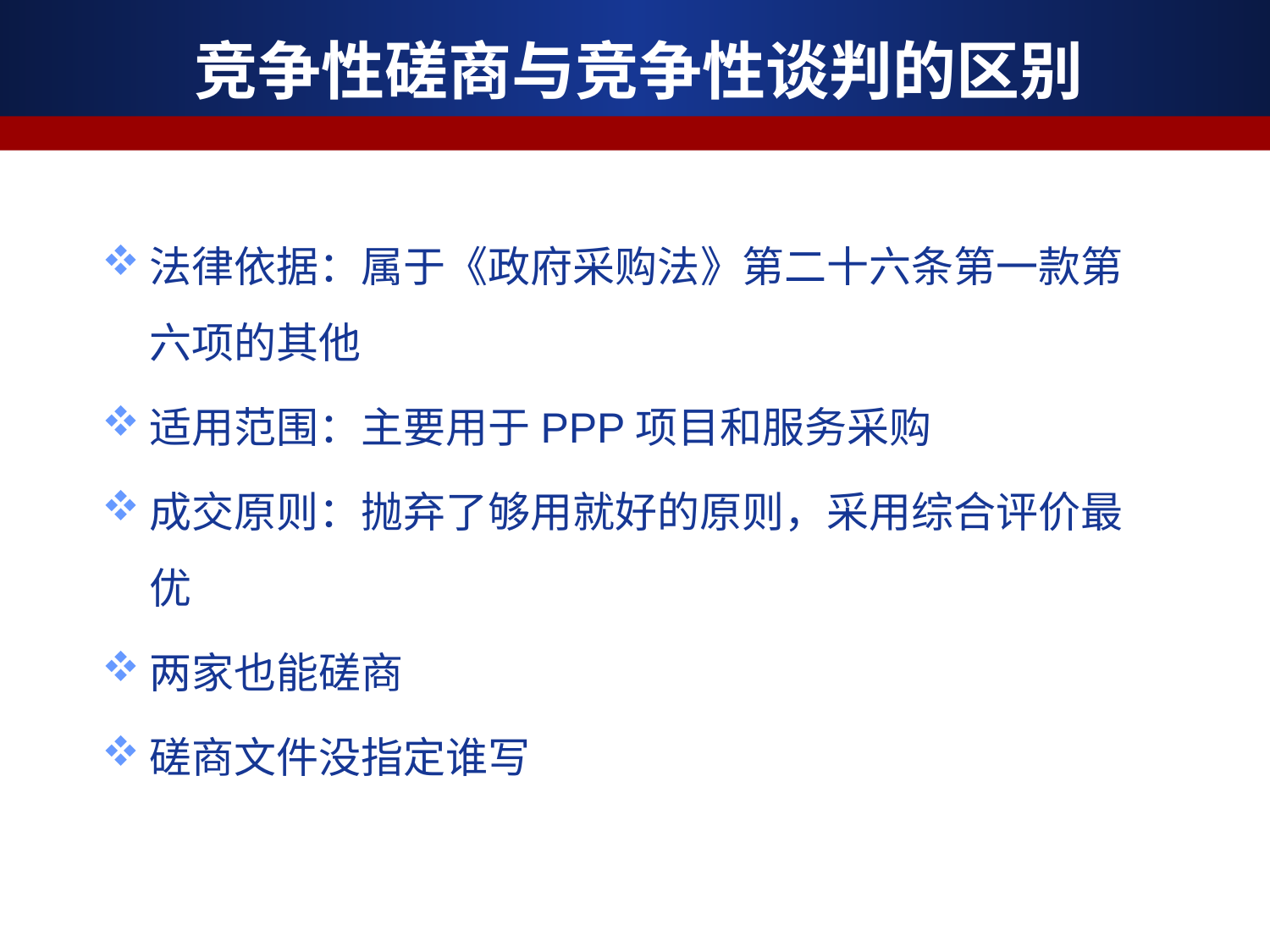

# 竞争性磋商与竞争性谈判的区别
法律依据：属于《政府采购法》第二十六条第一款第六项的其他
适用范围：主要用于PPP项目和服务采购
成交原则：抛弃了够用就好的原则，采用综合评价最优
两家也能磋商
磋商文件没指定谁写